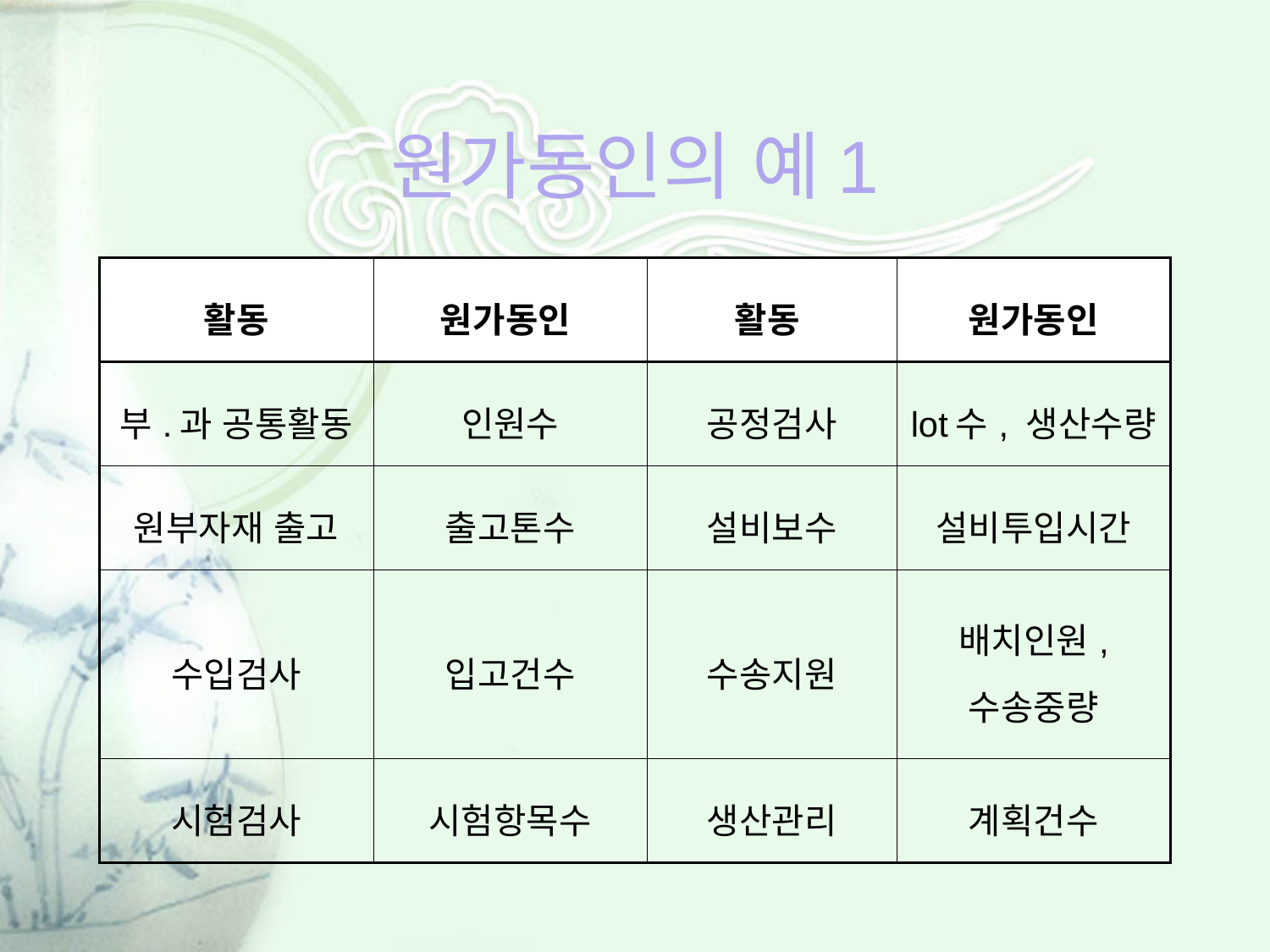

# 원가동인의 예1
| 활동 | 원가동인 | 활동 | 원가동인 |
| --- | --- | --- | --- |
| 부.과 공통활동 | 인원수 | 공정검사 | lot수, 생산수량 |
| 원부자재 출고 | 출고톤수 | 설비보수 | 설비투입시간 |
| 수입검사 | 입고건수 | 수송지원 | 배치인원, 수송중량 |
| 시험검사 | 시험항목수 | 생산관리 | 계획건수 |